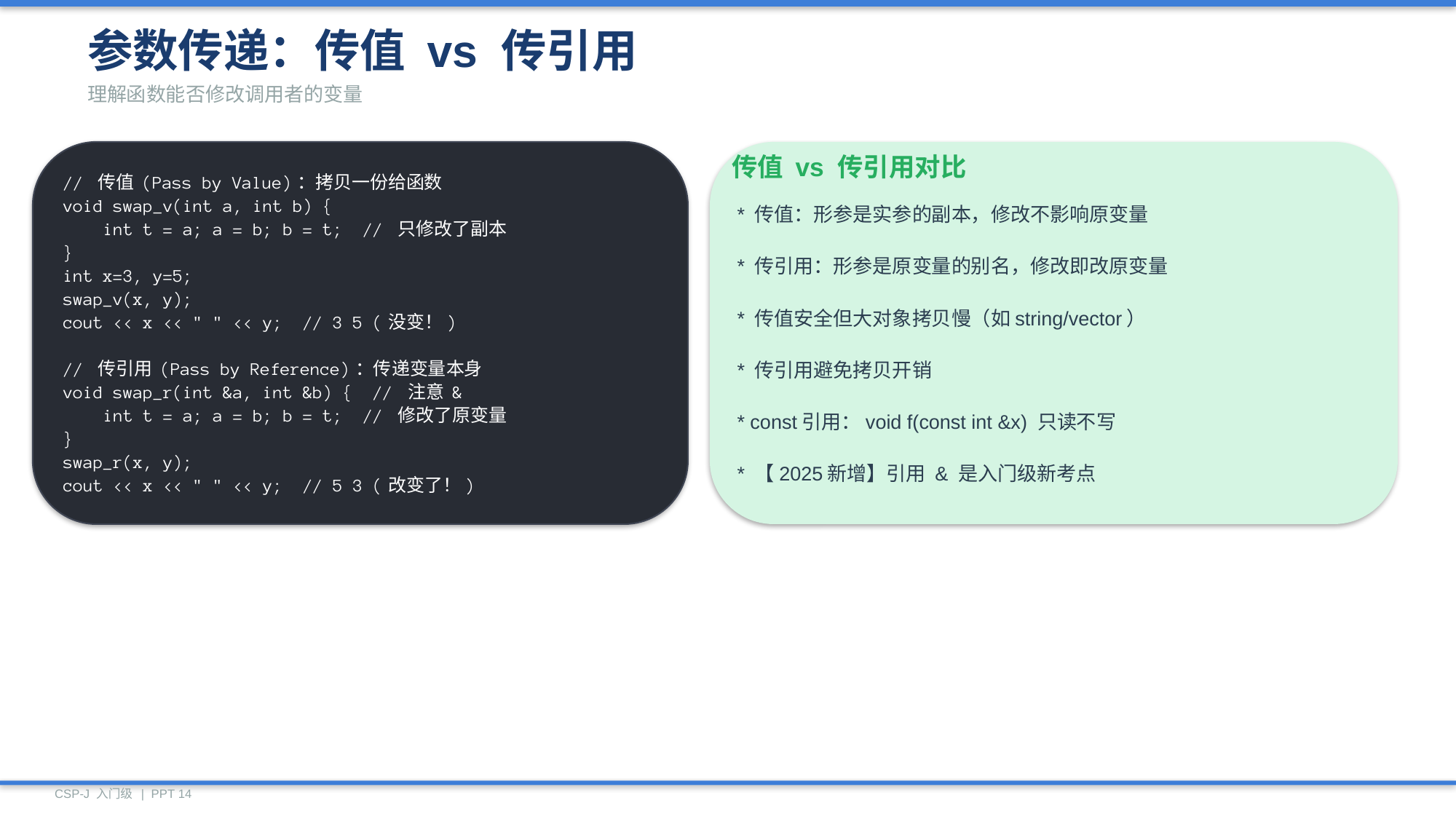

参数传递：传值 vs 传引用
理解函数能否修改调用者的变量
// 传值 (Pass by Value)：拷贝一份给函数
void swap_v(int a, int b) {
    int t = a; a = b; b = t;  // 只修改了副本
}
int x=3, y=5;
swap_v(x, y);
cout << x << " " << y;  // 3 5 (没变！)

// 传引用 (Pass by Reference)：传递变量本身
void swap_r(int &a, int &b) {  // 注意 &
    int t = a; a = b; b = t;  // 修改了原变量
}
swap_r(x, y);
cout << x << " " << y;  // 5 3 (改变了！)

传值 vs 传引用对比
* 传值：形参是实参的副本，修改不影响原变量
* 传引用：形参是原变量的别名，修改即改原变量
* 传值安全但大对象拷贝慢（如string/vector）
* 传引用避免拷贝开销
* const引用：void f(const int &x) 只读不写
* 【2025新增】引用 & 是入门级新考点

CSP-J 入门级  |  PPT 14